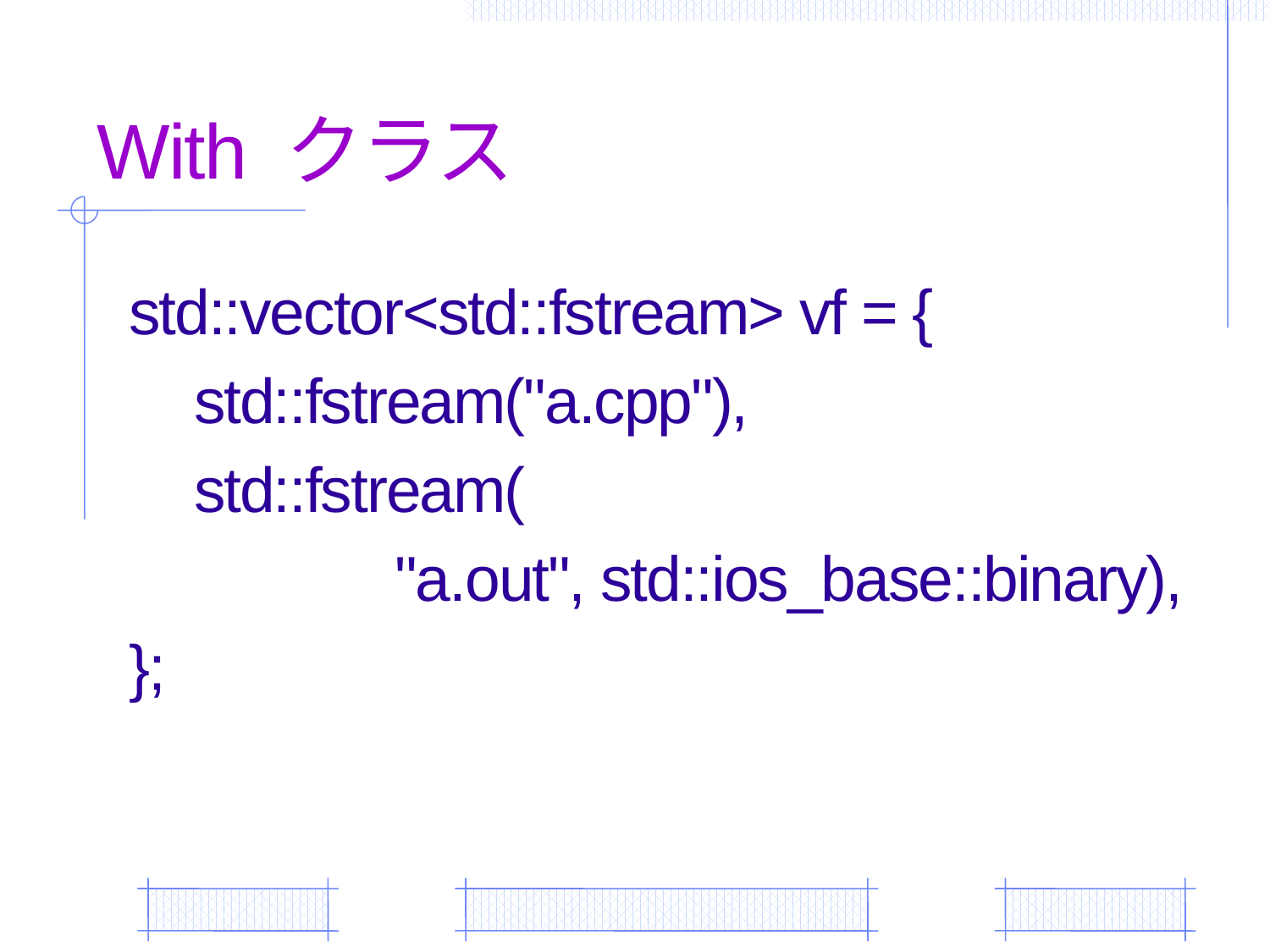

# With クラス
std::vector<std::fstream> vf = {
    std::fstream("a.cpp"),
    std::fstream(
"a.out", std::ios_base::binary),
};